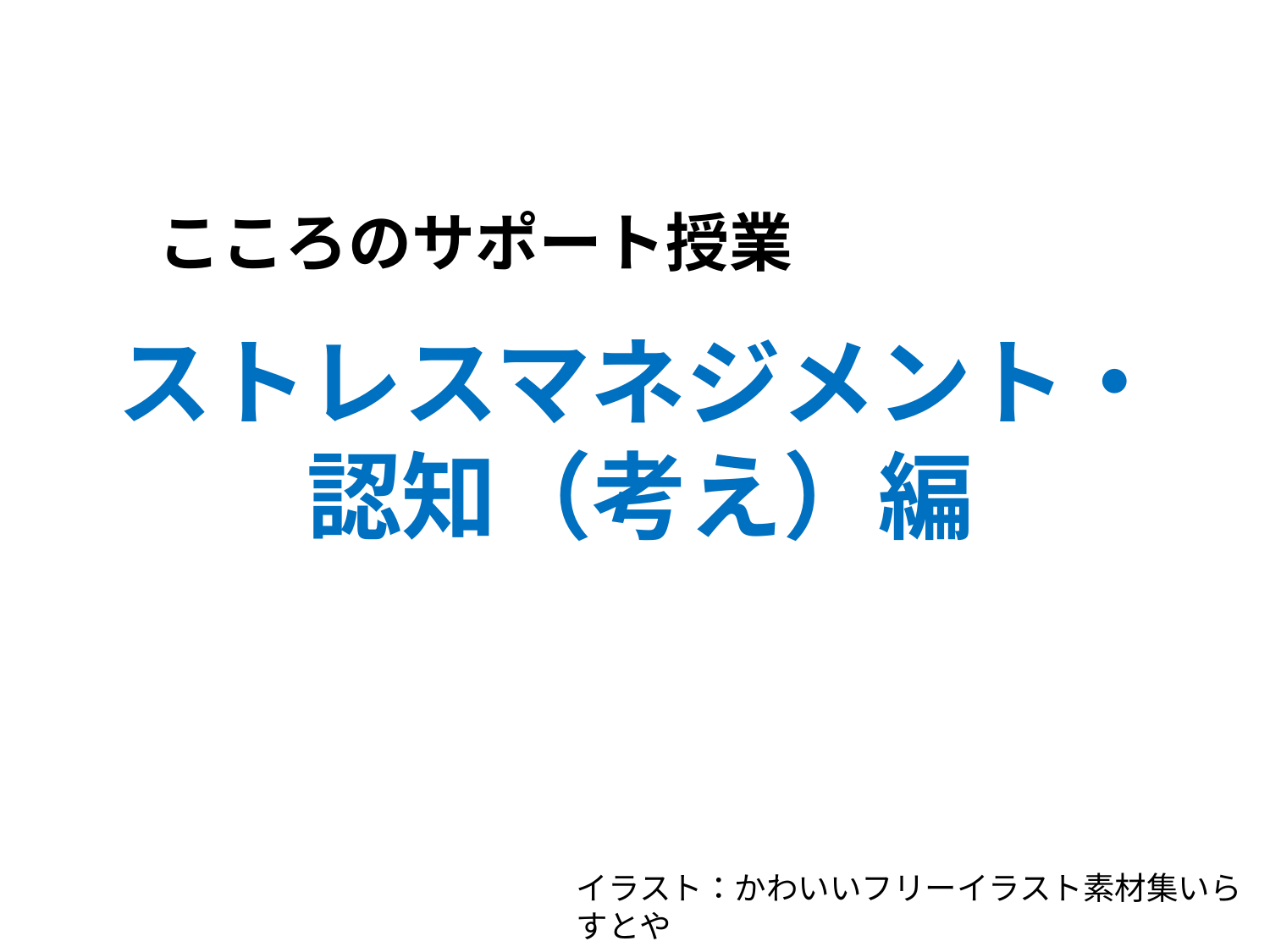

こころのサポート授業
ストレスマネジメント・認知（考え）編
イラスト：かわいいフリーイラスト素材集いらすとや
　　　　　　http://www.irasutoya.com/